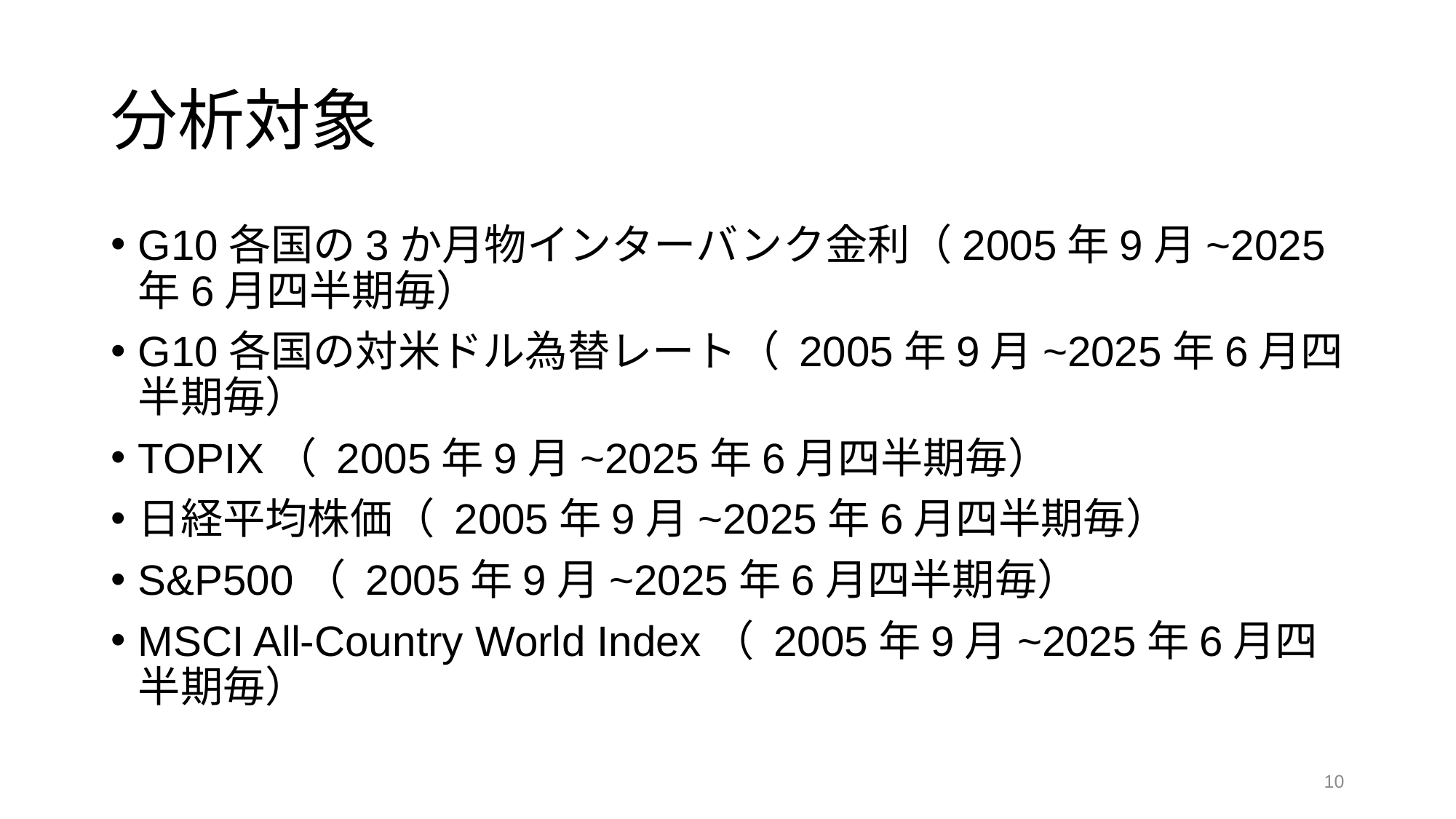

# 分析対象
G10各国の3か月物インターバンク金利（2005年9月~2025年6月四半期毎）
G10各国の対米ドル為替レート（ 2005年9月~2025年6月四半期毎）
TOPIX（ 2005年9月~2025年6月四半期毎）
日経平均株価（ 2005年9月~2025年6月四半期毎）
S&P500（ 2005年9月~2025年6月四半期毎）
MSCI All-Country World Index（ 2005年9月~2025年6月四半期毎）

10